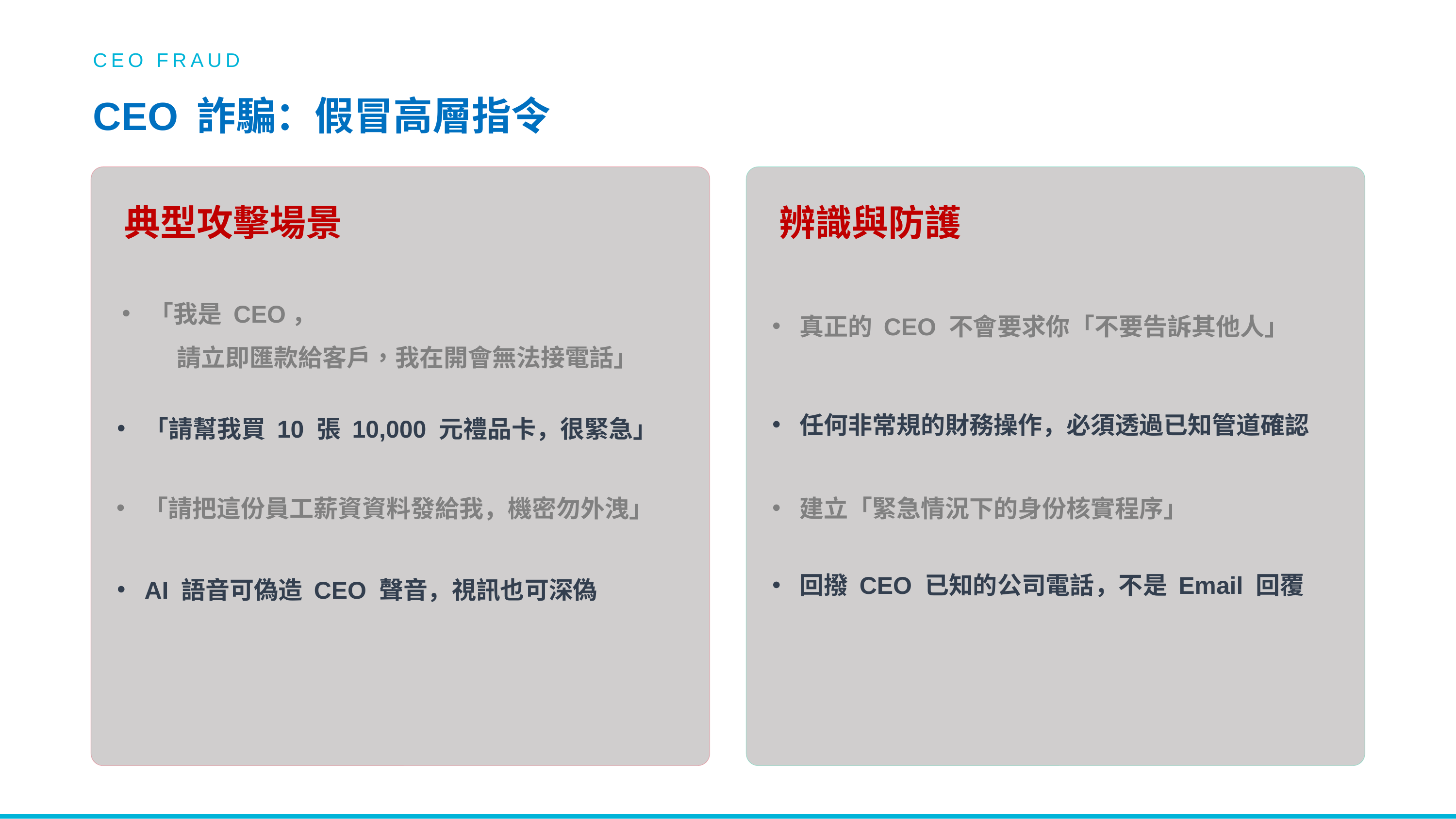

CEO FRAUD
CEO 詐騙：假冒高層指令

典型攻擊場景
辨識與防護
「我是 CEO，
         請立即匯款給客戶，我在開會無法接電話」
真正的 CEO 不會要求你「不要告訴其他人」
任何非常規的財務操作，必須透過已知管道確認
「請幫我買 10 張 10,000 元禮品卡，很緊急」
「請把這份員工薪資資料發給我，機密勿外洩」
建立「緊急情況下的身份核實程序」
回撥 CEO 已知的公司電話，不是 Email 回覆
AI 語音可偽造 CEO 聲音，視訊也可深偽